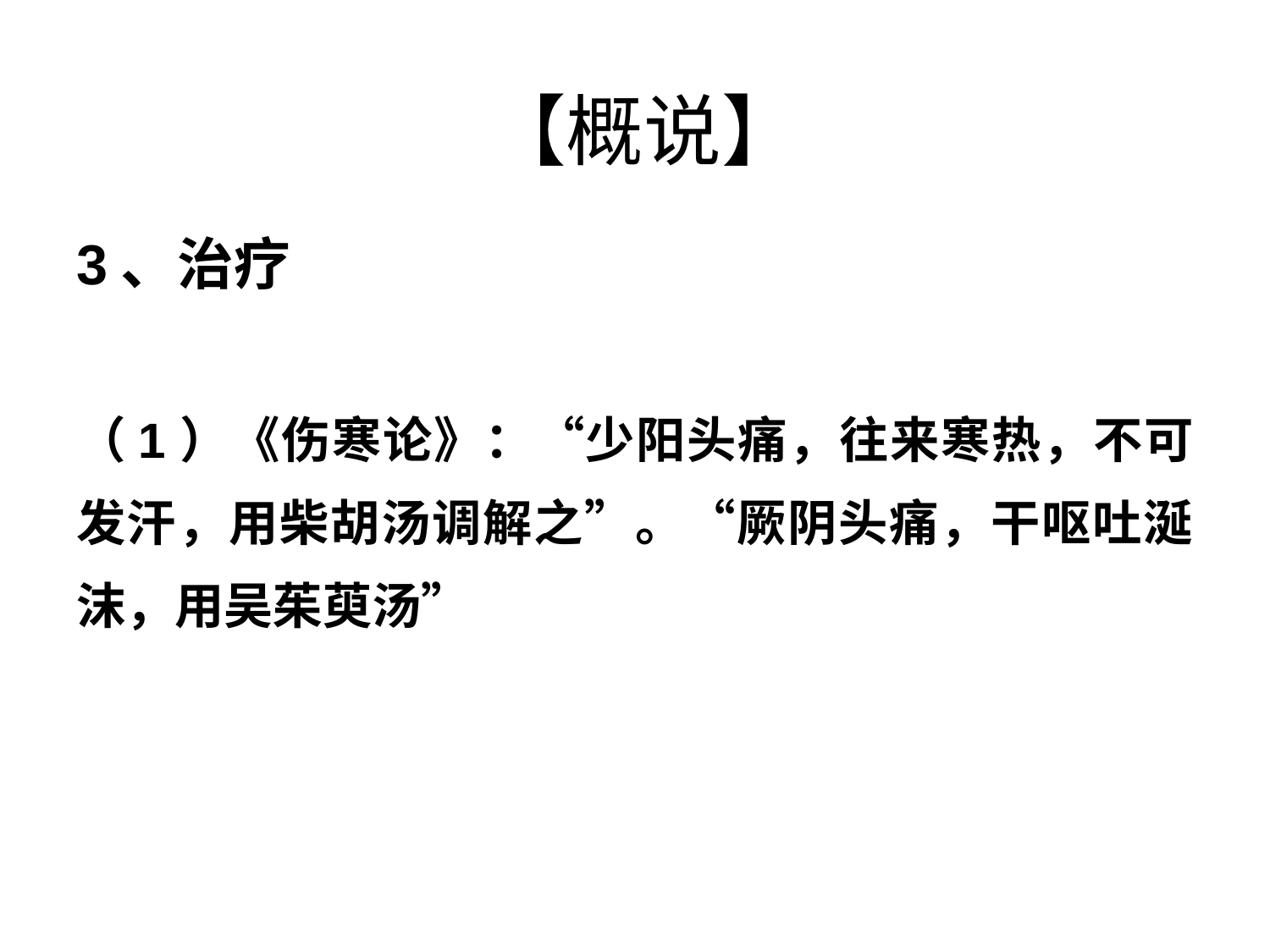

# 【概说】
3、治疗

（1）《伤寒论》：“少阳头痛，往来寒热，不可发汗，用柴胡汤调解之”。“厥阴头痛，干呕吐涎沫，用吴茱萸汤”